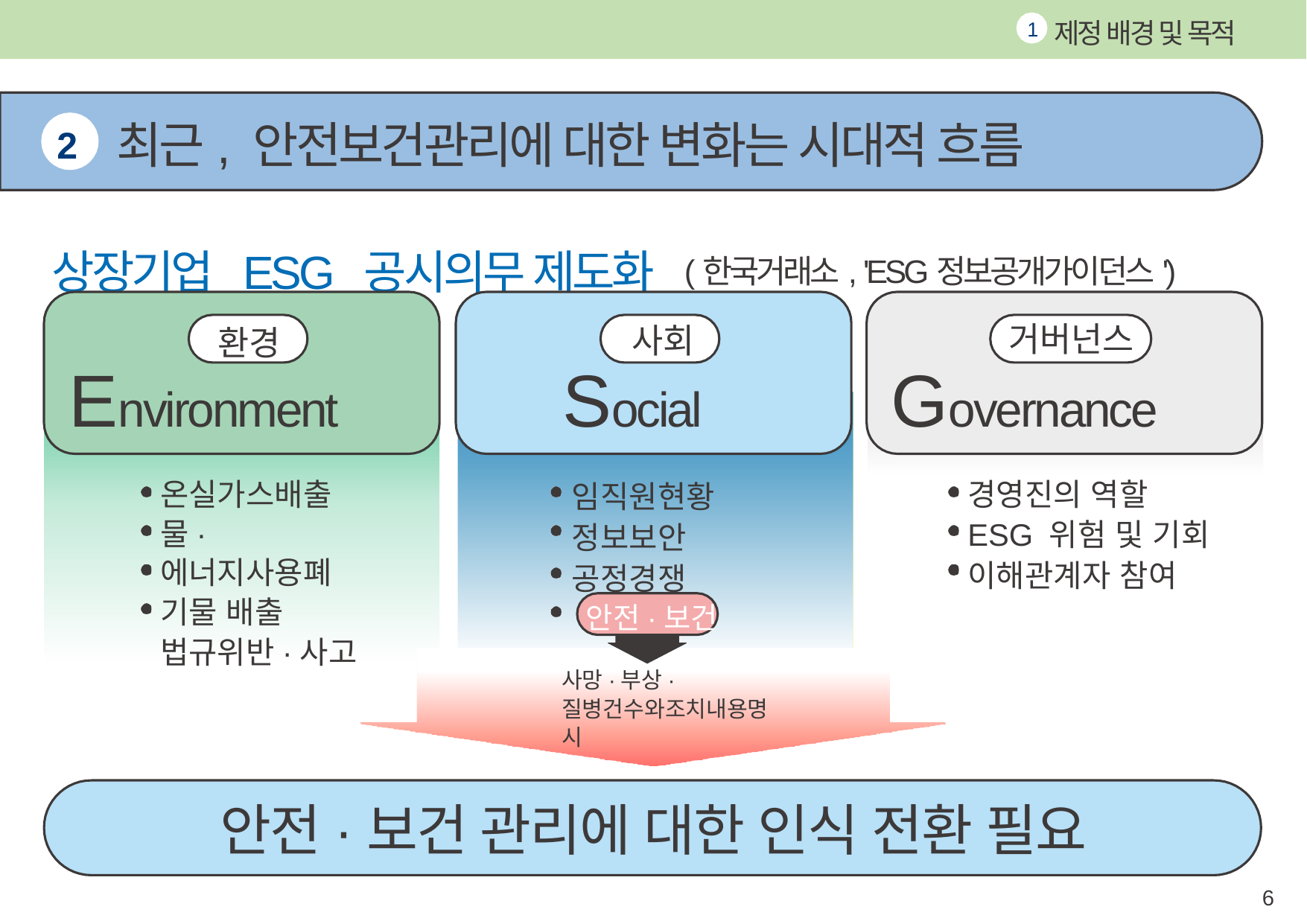

제정 배경 및 목적
1

최근, 안전보건관리에 대한 변화는 시대적 흐름
2
상장기업 ESG 공시의무 제도화 (한국거래소, 'ESG정보공개가이던스')

거버넌스
사회
환경
Environment
Social
Governance

온실가스배출물·에너지사용폐기물 배출
법규위반·사고
경영진의 역할
ESG 위험 및 기회
이해관계자 참여
임직원현황정보보안
공정경쟁

안전·보건

사망·부상·질병건수와조치내용명시

안전·보건 관리에 대한 인식 전환 필요
6